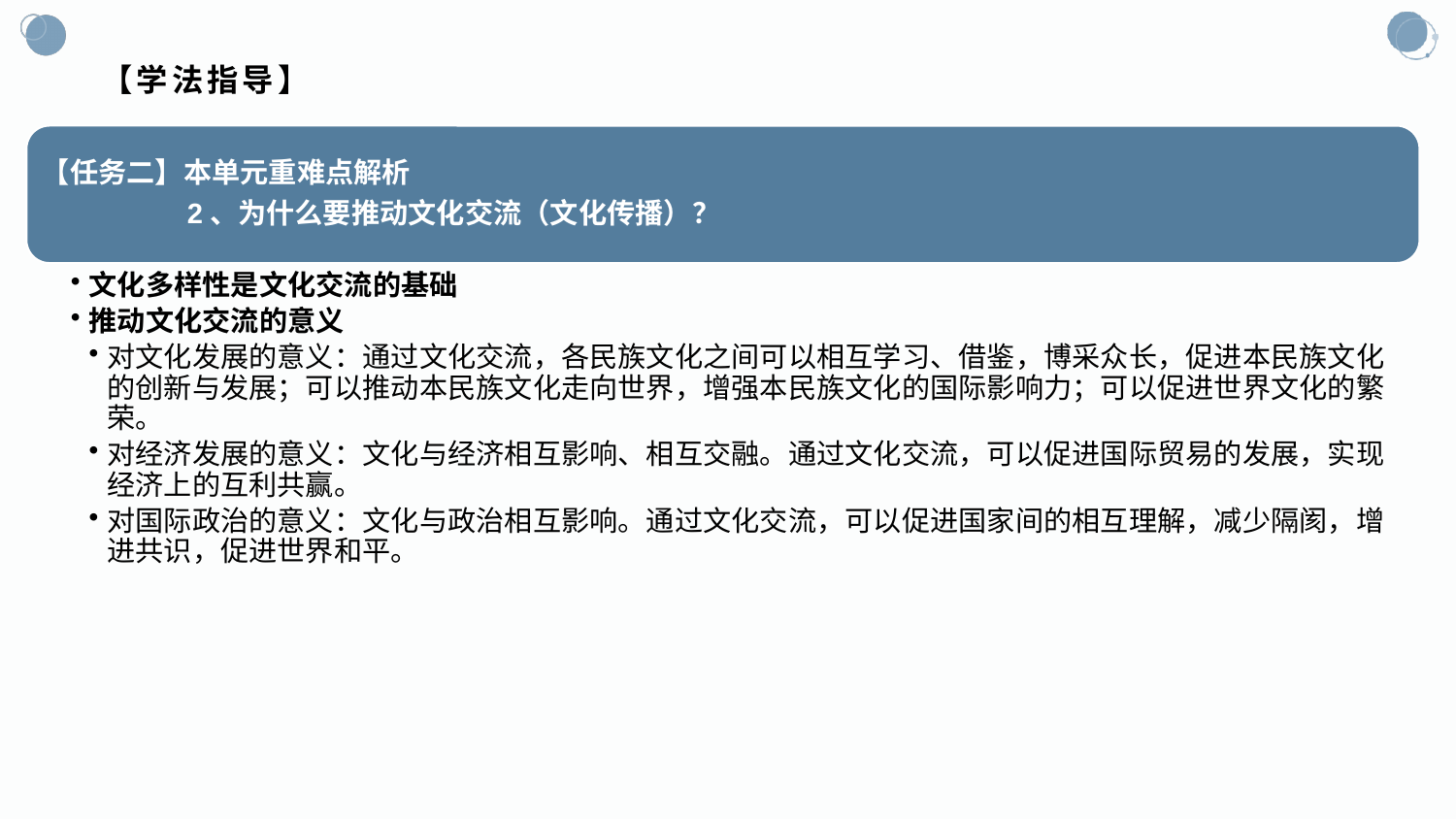

# 【学法指导】
【任务二】本单元重难点解析
	2、为什么要推动文化交流（文化传播）？
文化多样性是文化交流的基础
推动文化交流的意义
对文化发展的意义：通过文化交流，各民族文化之间可以相互学习、借鉴，博采众长，促进本民族文化的创新与发展；可以推动本民族文化走向世界，增强本民族文化的国际影响力；可以促进世界文化的繁荣。
对经济发展的意义：文化与经济相互影响、相互交融。通过文化交流，可以促进国际贸易的发展，实现经济上的互利共赢。
对国际政治的意义：文化与政治相互影响。通过文化交流，可以促进国家间的相互理解，减少隔阂，增进共识，促进世界和平。